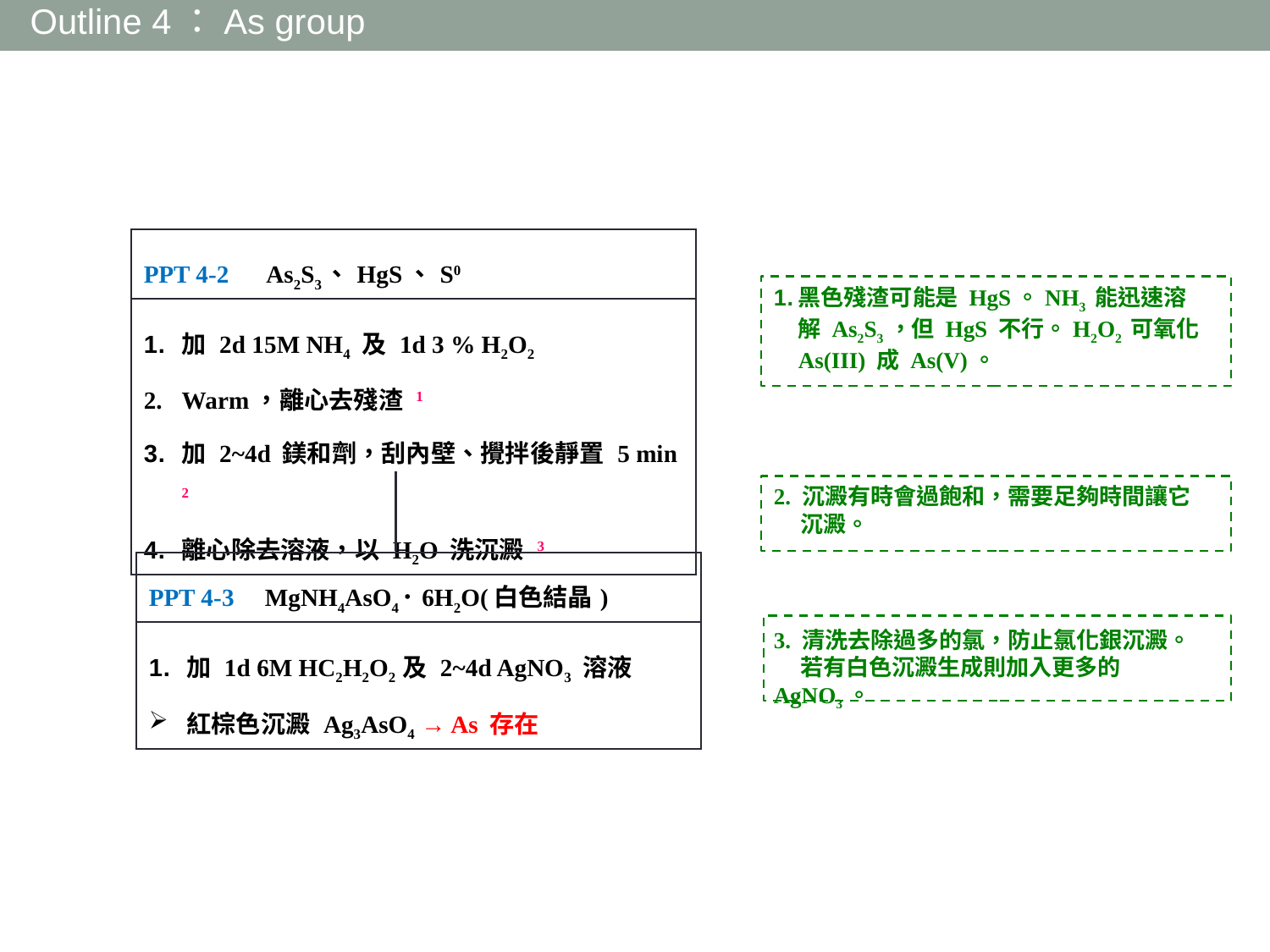

Outline 4：As group
| PPT 4-2 As2S3、HgS、S0 |
| --- |
| 加 2d 15M NH4 及 1d 3 % H2O2 Warm，離心去殘渣 1 加 2~4d 鎂和劑，刮內壁、攪拌後靜置 5 min 2 離心除去溶液，以 H2O 洗沉澱 3 |

黑色殘渣可能是 HgS。NH3 能迅速溶解 As2S3，但 HgS 不行。H2O2 可氧化As(III) 成 As(V)。

2. 沉澱有時會過飽和，需要足夠時間讓它
    沉澱。

| PPT 4-3 MgNH4AsO4･6H2O(白色結晶) |
| --- |
| 加 1d 6M HC2H2O2 及 2~4d AgNO3 溶液 紅棕色沉澱 Ag3AsO4 → As 存在 |

3. 清洗去除過多的氯，防止氯化銀沉澱。
    若有白色沉澱生成則加入更多的 AgNO3。